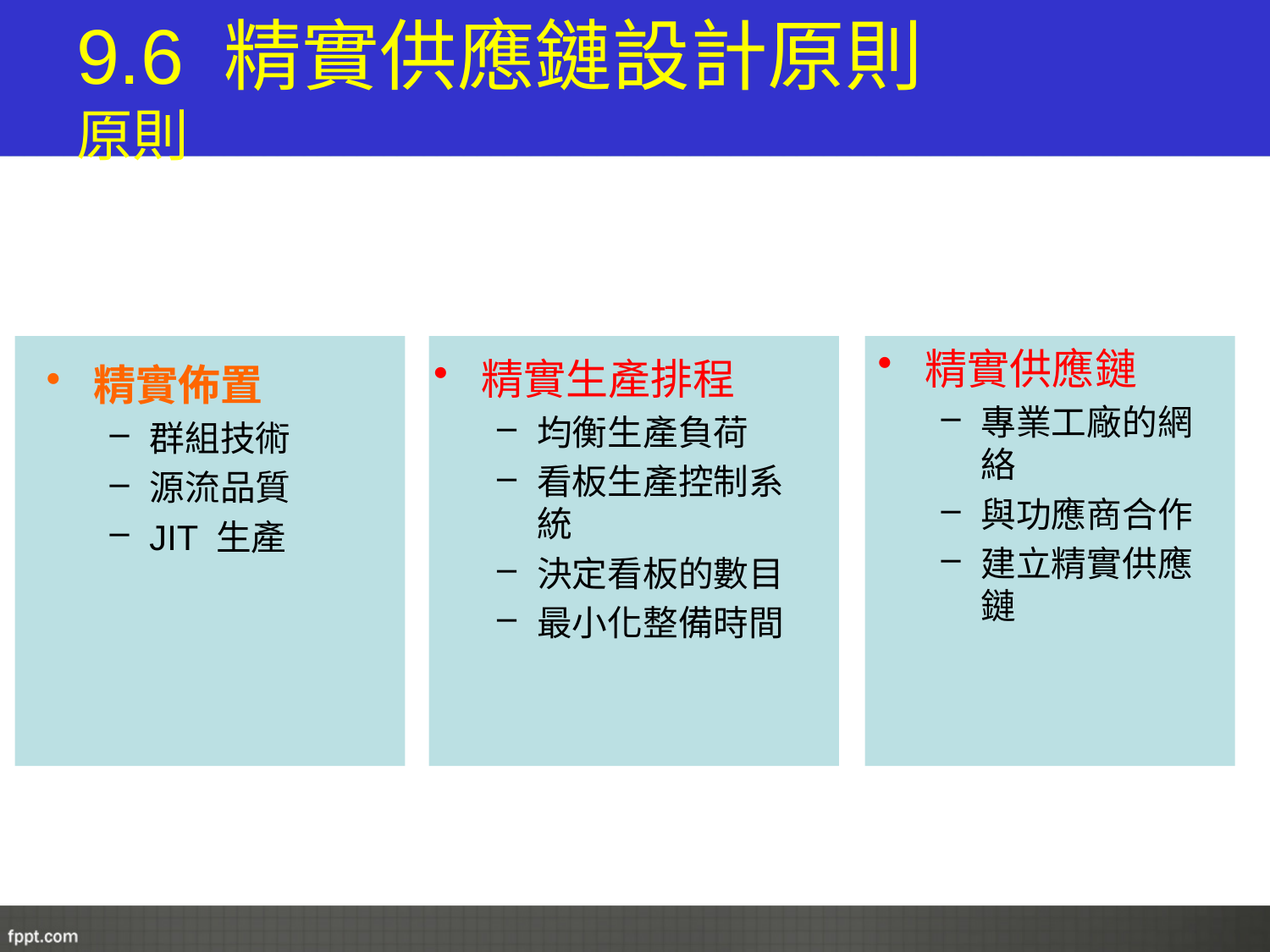

# 9.6 精實供應鏈設計原則 原則

精實供應鏈
專業工廠的網絡
與功應商合作
建立精實供應鏈

精實生產排程
均衡生產負荷
看板生產控制系統
決定看板的數目
最小化整備時間
精實佈置
群組技術
源流品質
JIT 生產